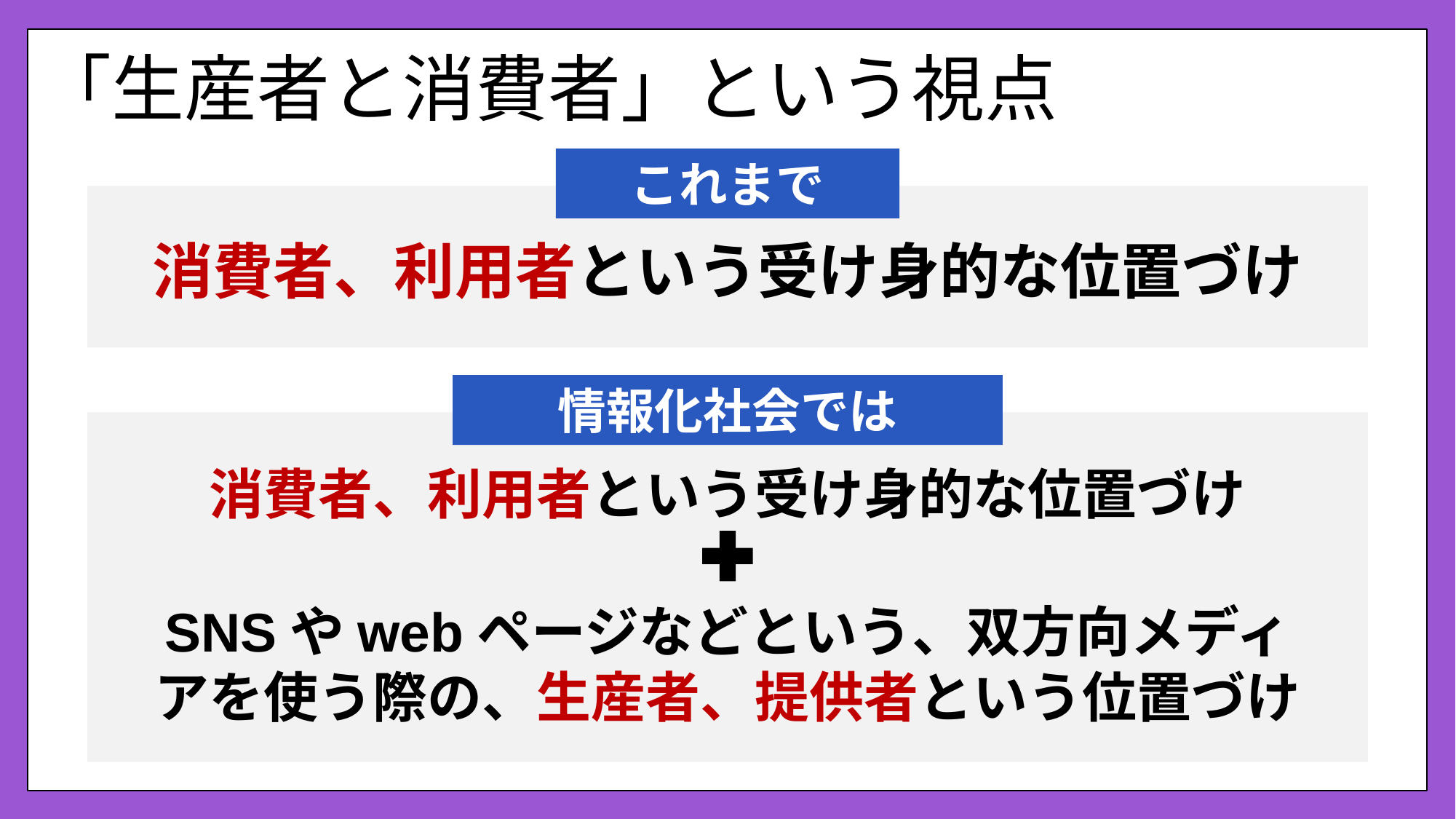

# 「生産者と消費者」という視点

これまで

消費者、利用者という受け身的な位置づけ

情報化社会では

消費者、利用者という受け身的な位置づけ

SNSやwebページなどという、双方向メディアを使う際の、生産者、提供者という位置づけ